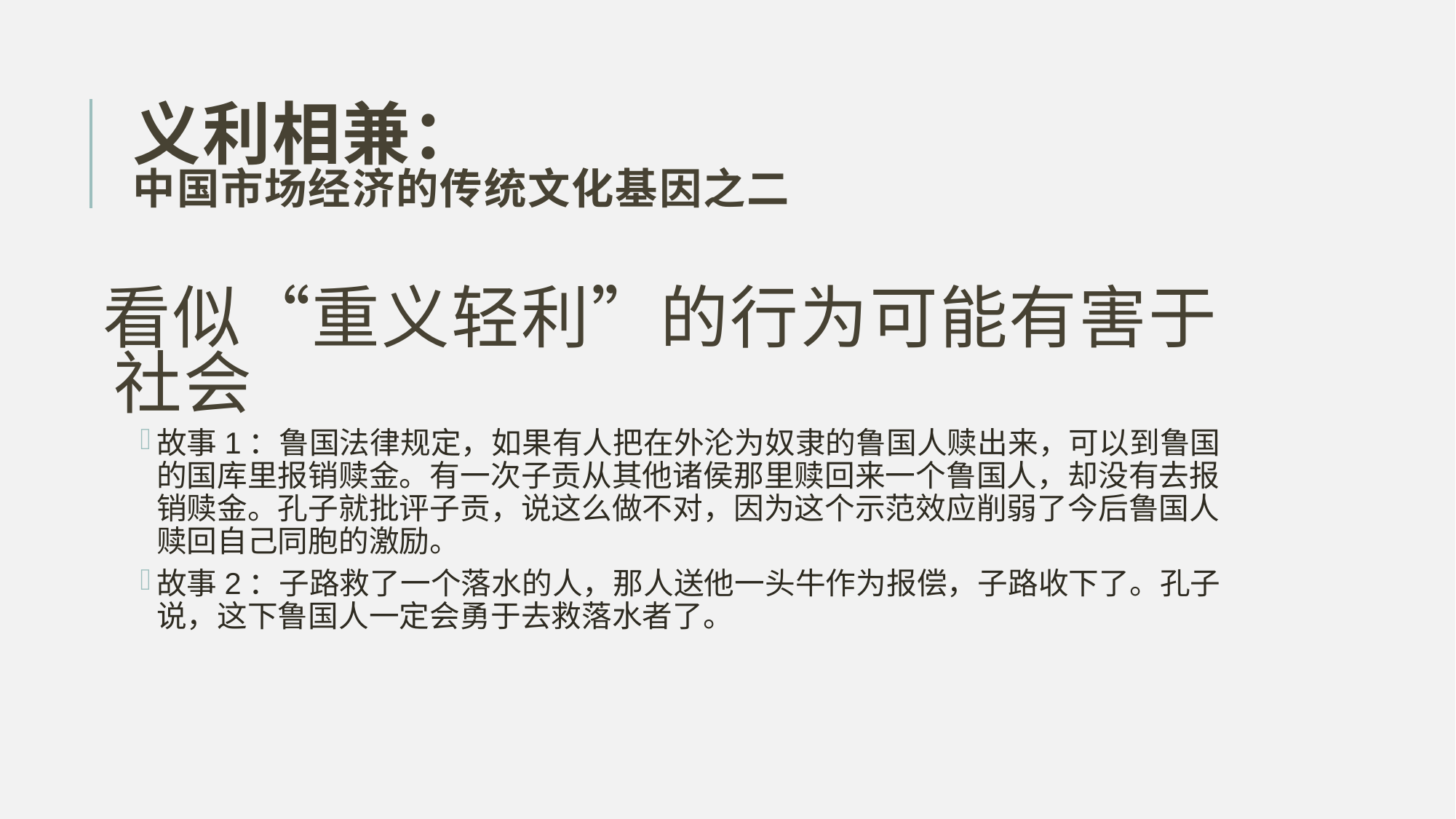

# 义利相兼： 中国市场经济的传统文化基因之二
看似“重义轻利”的行为可能有害于社会
故事1：鲁国法律规定，如果有人把在外沦为奴隶的鲁国人赎出来，可以到鲁国的国库里报销赎金。有一次子贡从其他诸侯那里赎回来一个鲁国人，却没有去报销赎金。孔子就批评子贡，说这么做不对，因为这个示范效应削弱了今后鲁国人赎回自己同胞的激励。
故事2：子路救了一个落水的人，那人送他一头牛作为报偿，子路收下了。孔子说，这下鲁国人一定会勇于去救落水者了。